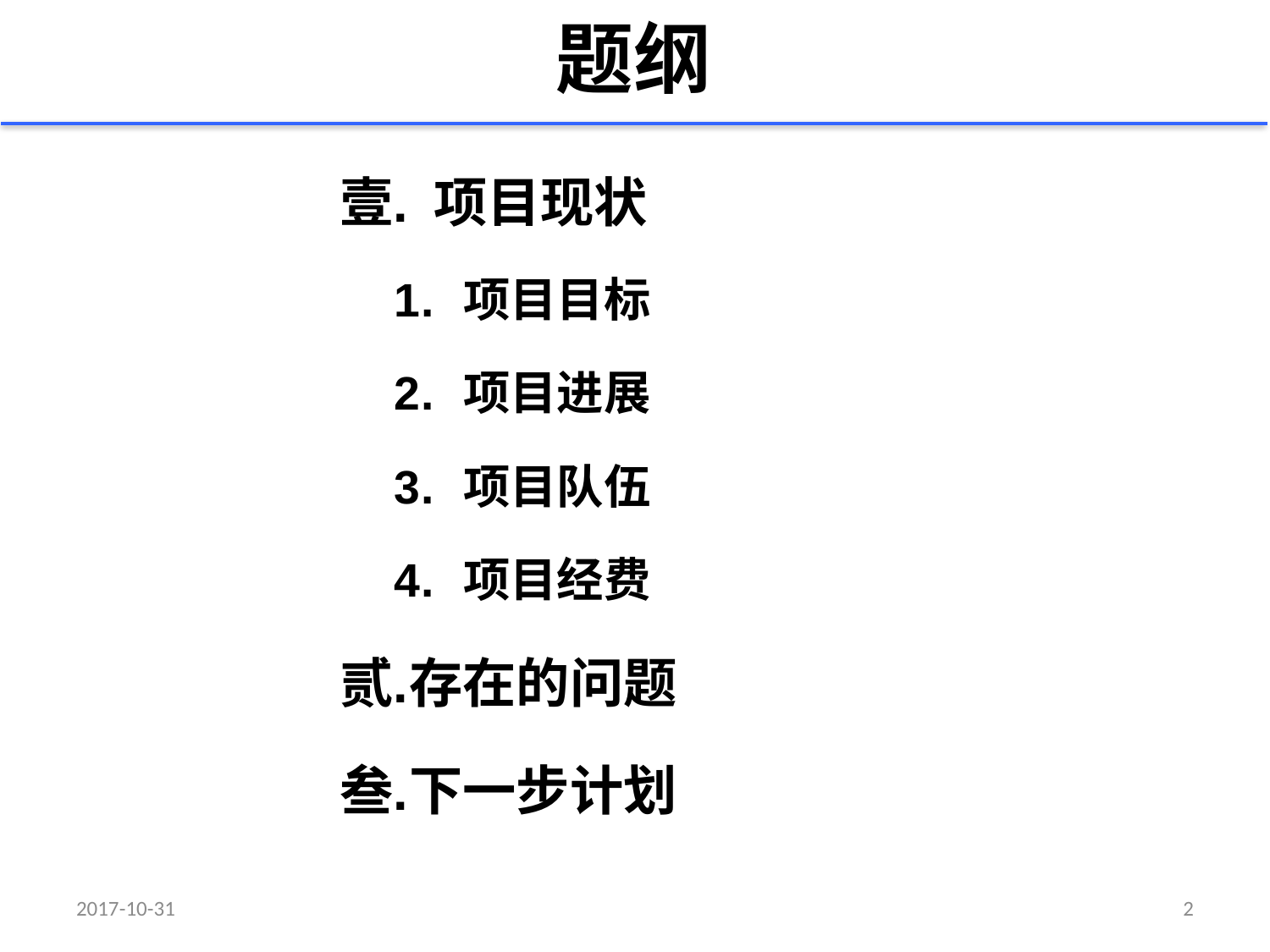

# 题纲
 项目现状
项目目标
项目进展
项目队伍
项目经费
存在的问题
下一步计划
2017-10-31
2